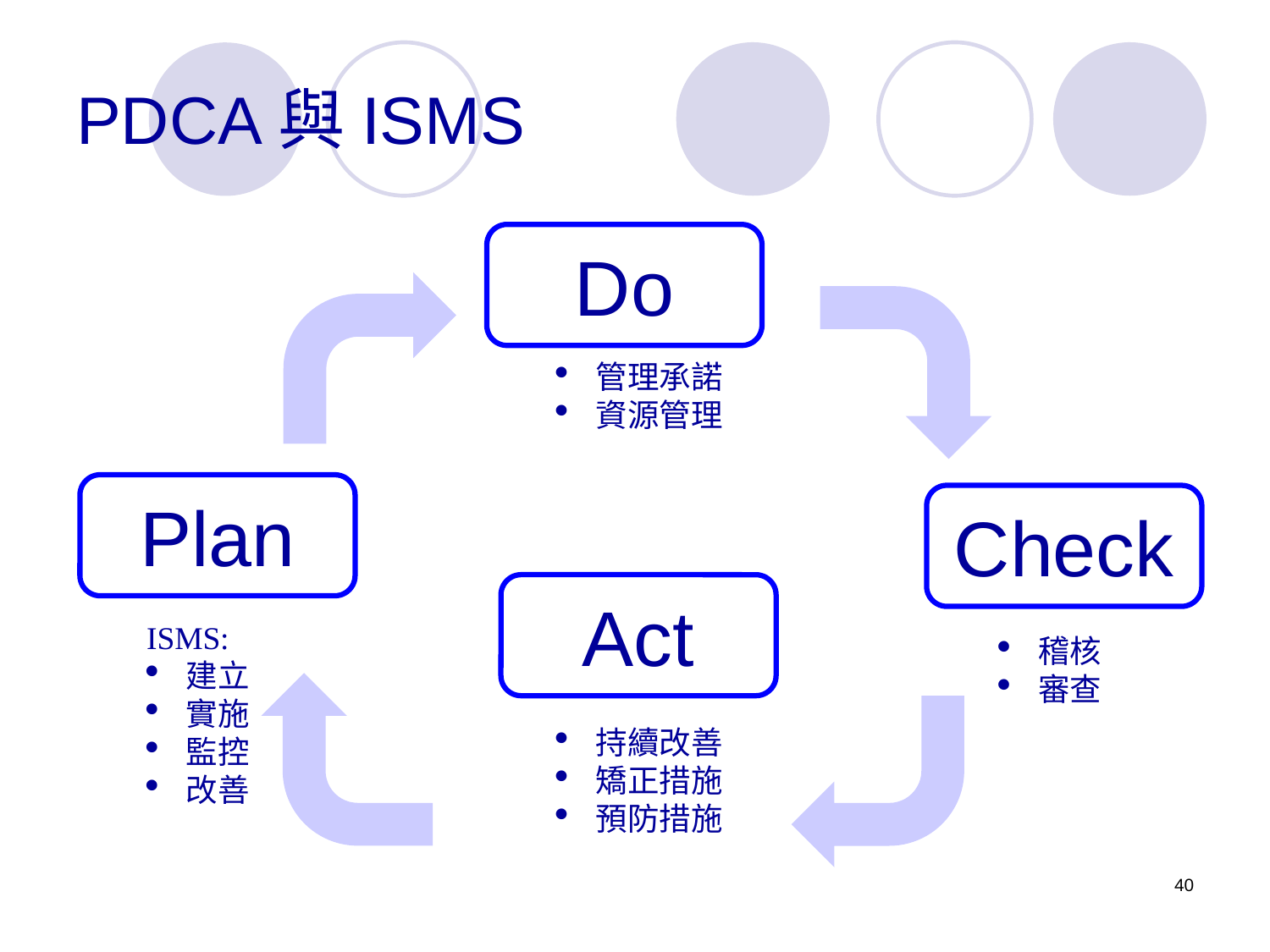

# PDCA與ISMS

Do

管理承諾
資源管理
Plan
Check
Act
ISMS:
建立
實施
監控
改善
稽核
審查

持續改善
矯正措施
預防措施
40